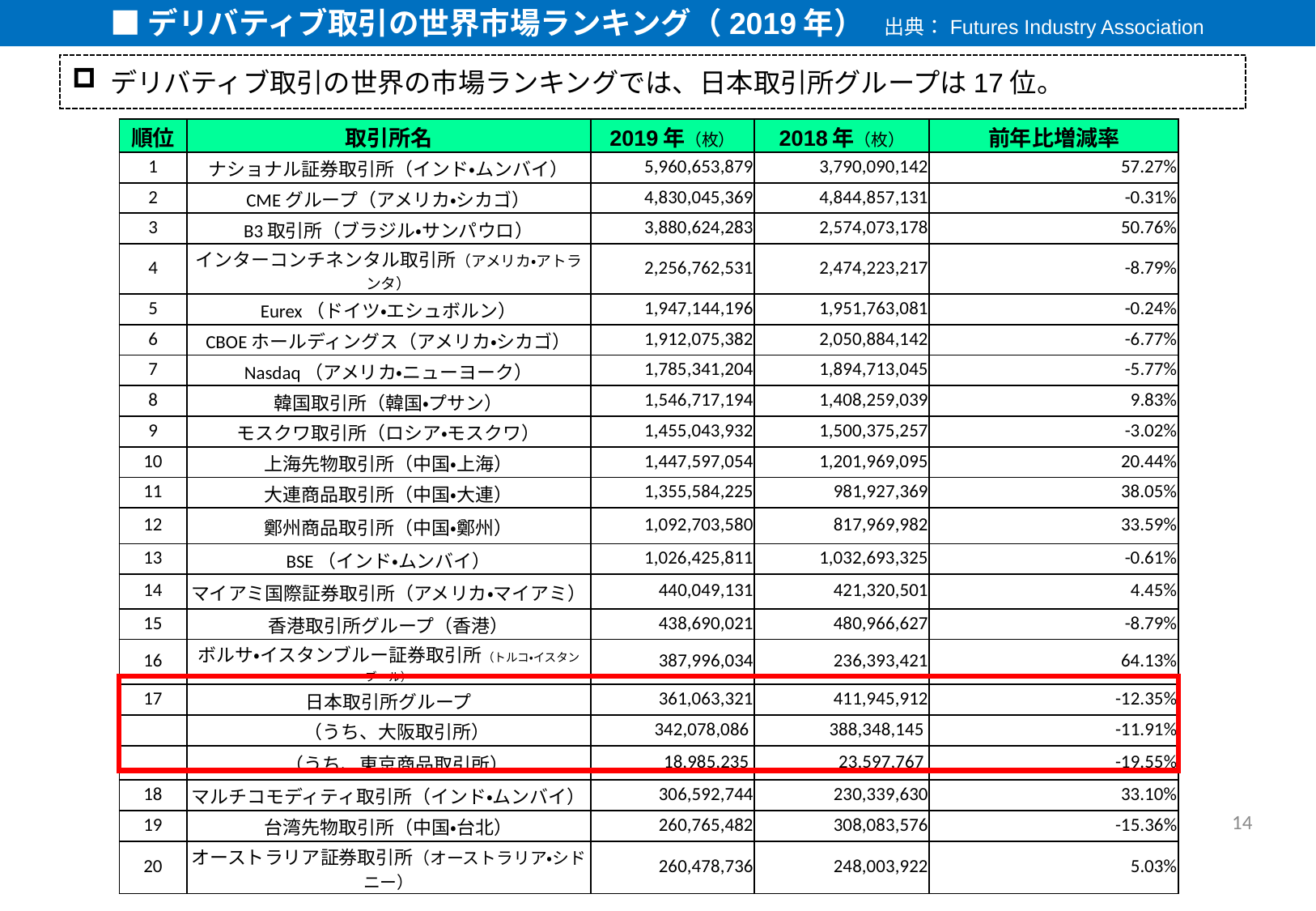

■デリバティブ取引の世界市場ランキング（2019年）　出典：Futures Industry Association
デリバティブ取引の世界の市場ランキングでは、日本取引所グループは17位。
| 順位 | 取引所名 | 2019年（枚） | 2018年（枚） | 前年比増減率 |
| --- | --- | --- | --- | --- |
| 1 | ナショナル証券取引所（インド・ムンバイ） | 5,960,653,879 | 3,790,090,142 | 57.27% |
| 2 | CMEグループ（アメリカ・シカゴ） | 4,830,045,369 | 4,844,857,131 | -0.31% |
| 3 | B3取引所（ブラジル・サンパウロ） | 3,880,624,283 | 2,574,073,178 | 50.76% |
| 4 | インターコンチネンタル取引所（アメリカ・アトランタ） | 2,256,762,531 | 2,474,223,217 | -8.79% |
| 5 | Eurex（ドイツ・エシュボルン） | 1,947,144,196 | 1,951,763,081 | -0.24% |
| 6 | CBOEホールディングス（アメリカ・シカゴ） | 1,912,075,382 | 2,050,884,142 | -6.77% |
| 7 | Nasdaq（アメリカ・ニューヨーク） | 1,785,341,204 | 1,894,713,045 | -5.77% |
| 8 | 韓国取引所（韓国・プサン） | 1,546,717,194 | 1,408,259,039 | 9.83% |
| 9 | モスクワ取引所（ロシア・モスクワ） | 1,455,043,932 | 1,500,375,257 | -3.02% |
| 10 | 上海先物取引所（中国・上海） | 1,447,597,054 | 1,201,969,095 | 20.44% |
| 11 | 大連商品取引所（中国・大連） | 1,355,584,225 | 981,927,369 | 38.05% |
| 12 | 鄭州商品取引所（中国・鄭州） | 1,092,703,580 | 817,969,982 | 33.59% |
| 13 | BSE（インド・ムンバイ） | 1,026,425,811 | 1,032,693,325 | -0.61% |
| 14 | マイアミ国際証券取引所（アメリカ・マイアミ） | 440,049,131 | 421,320,501 | 4.45% |
| 15 | 香港取引所グループ（香港） | 438,690,021 | 480,966,627 | -8.79% |
| 16 | ボルサ・イスタンブルー証券取引所（トルコ・イスタンブール） | 387,996,034 | 236,393,421 | 64.13% |
| 17 | 日本取引所グループ | 361,063,321 | 411,945,912 | -12.35% |
|  | （うち、大阪取引所） | 342,078,086 | 388,348,145 | -11.91% |
|  | （うち、東京商品取引所） | 18,985,235 | 23,597,767 | -19.55% |
| 18 | マルチコモディティ取引所（インド・ムンバイ） | 306,592,744 | 230,339,630 | 33.10% |
| 19 | 台湾先物取引所（中国・台北） | 260,765,482 | 308,083,576 | -15.36% |
| 20 | オーストラリア証券取引所（オーストラリア・シドニー） | 260,478,736 | 248,003,922 | 5.03% |

14